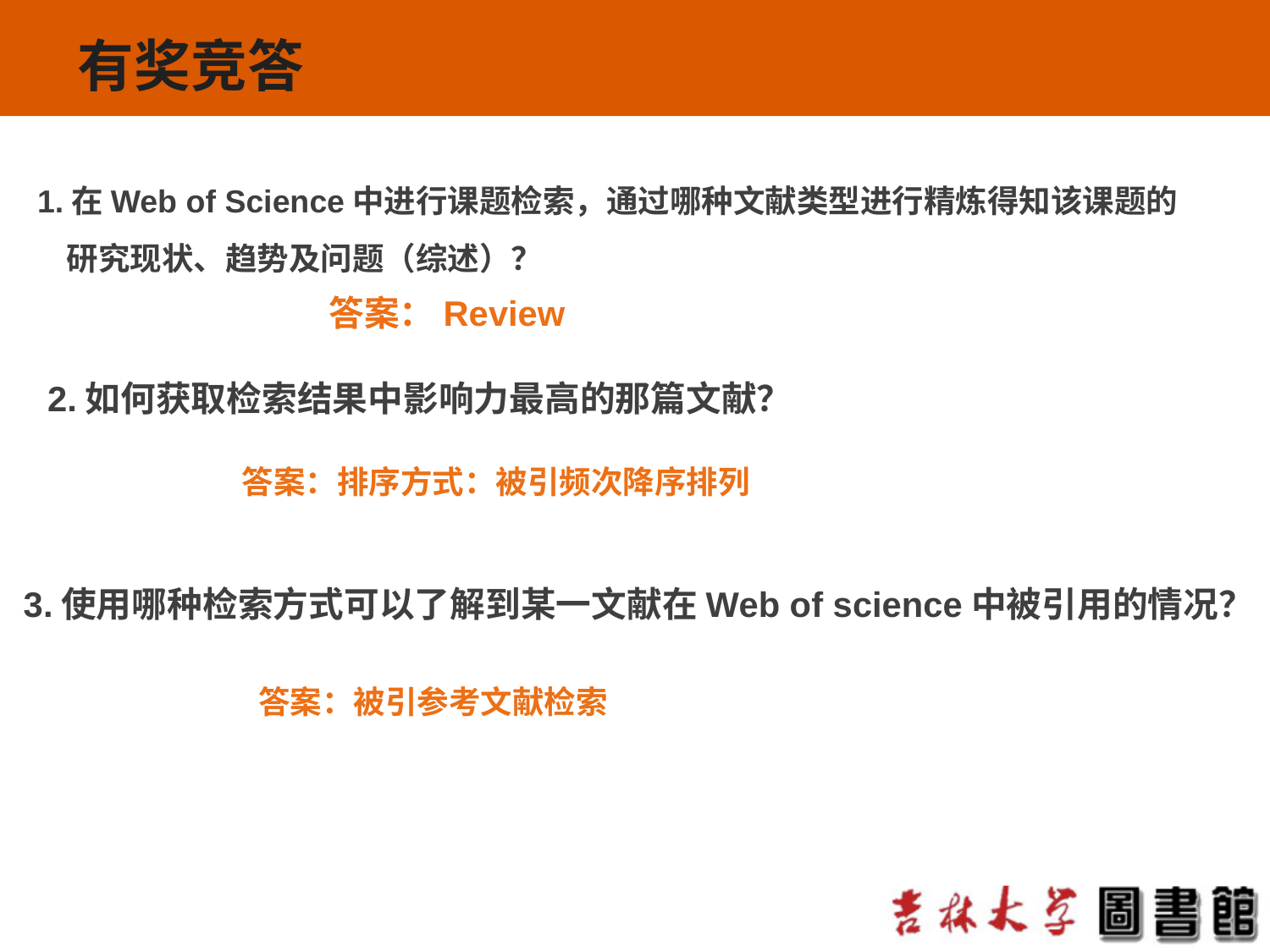

# 有奖竞答
1.在Web of Science中进行课题检索，通过哪种文献类型进行精炼得知该课题的
   研究现状、趋势及问题（综述）？
答案：Review
2.如何获取检索结果中影响力最高的那篇文献？
答案：排序方式：被引频次降序排列
3.使用哪种检索方式可以了解到某一文献在Web of science中被引用的情况？
答案：被引参考文献检索